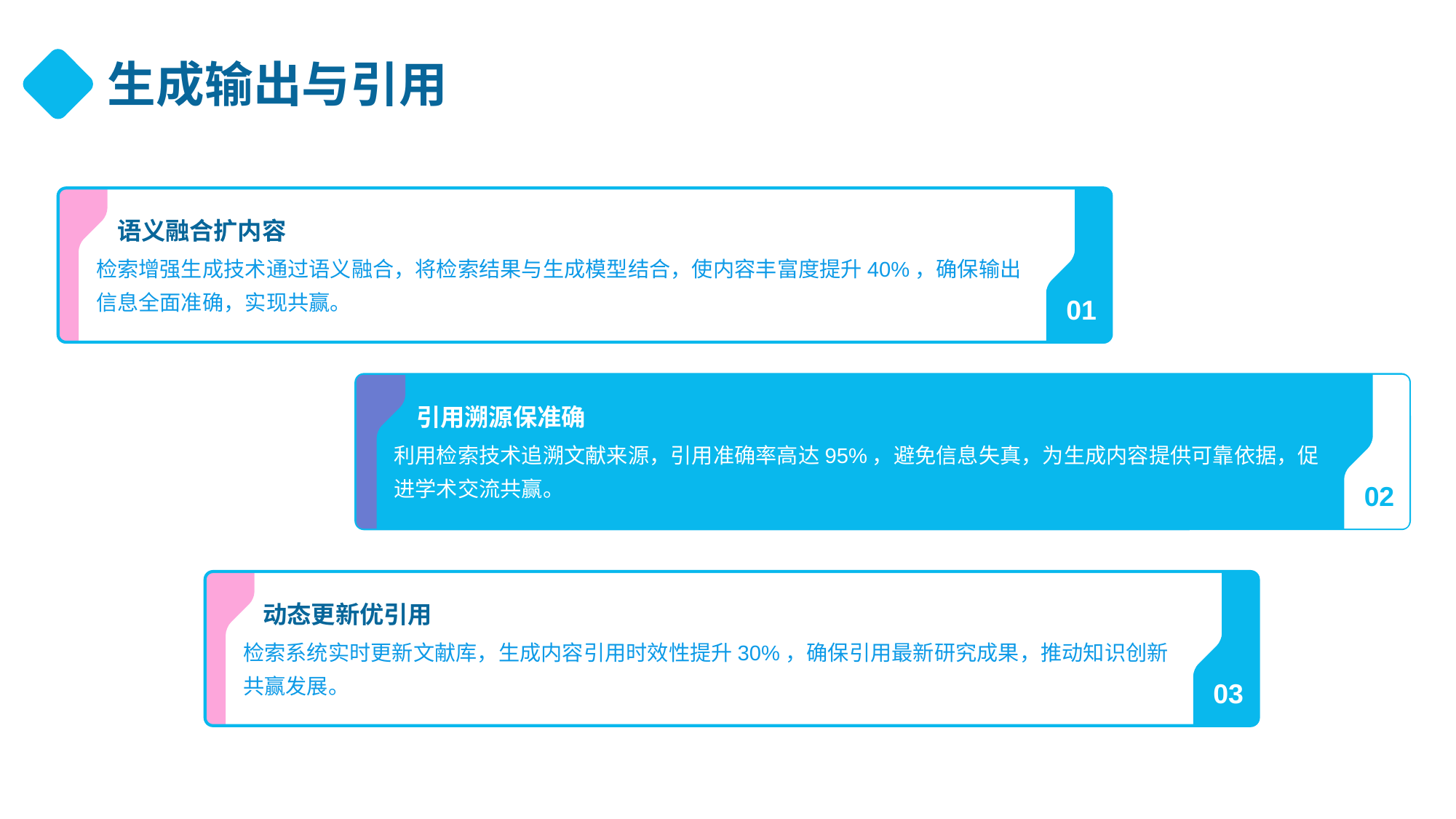

生成输出与引用

语义融合扩内容
检索增强生成技术通过语义融合，将检索结果与生成模型结合，使内容丰富度提升40%，确保输出信息全面准确，实现共赢。
01

引用溯源保准确
利用检索技术追溯文献来源，引用准确率高达95%，避免信息失真，为生成内容提供可靠依据，促进学术交流共赢。
02

动态更新优引用
检索系统实时更新文献库，生成内容引用时效性提升30%，确保引用最新研究成果，推动知识创新共赢发展。
03